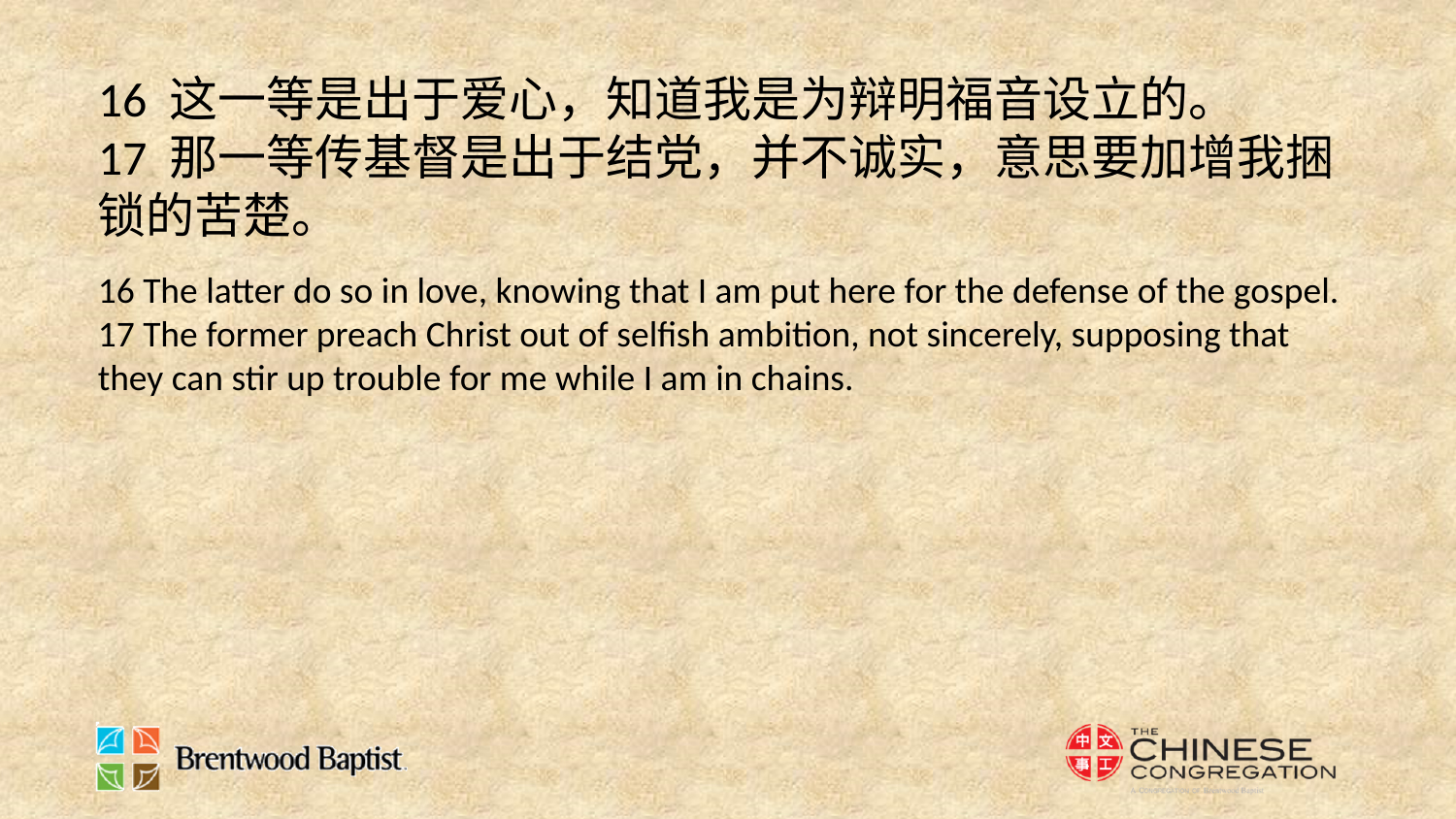

16 这一等是出于爱心，知道我是为辩明福音设立的。
17 那一等传基督是出于结党，并不诚实，意思要加增我捆锁的苦楚。

16 The latter do so in love, knowing that I am put here for the defense of the gospel.
17 The former preach Christ out of selfish ambition, not sincerely, supposing that they can stir up trouble for me while I am in chains.